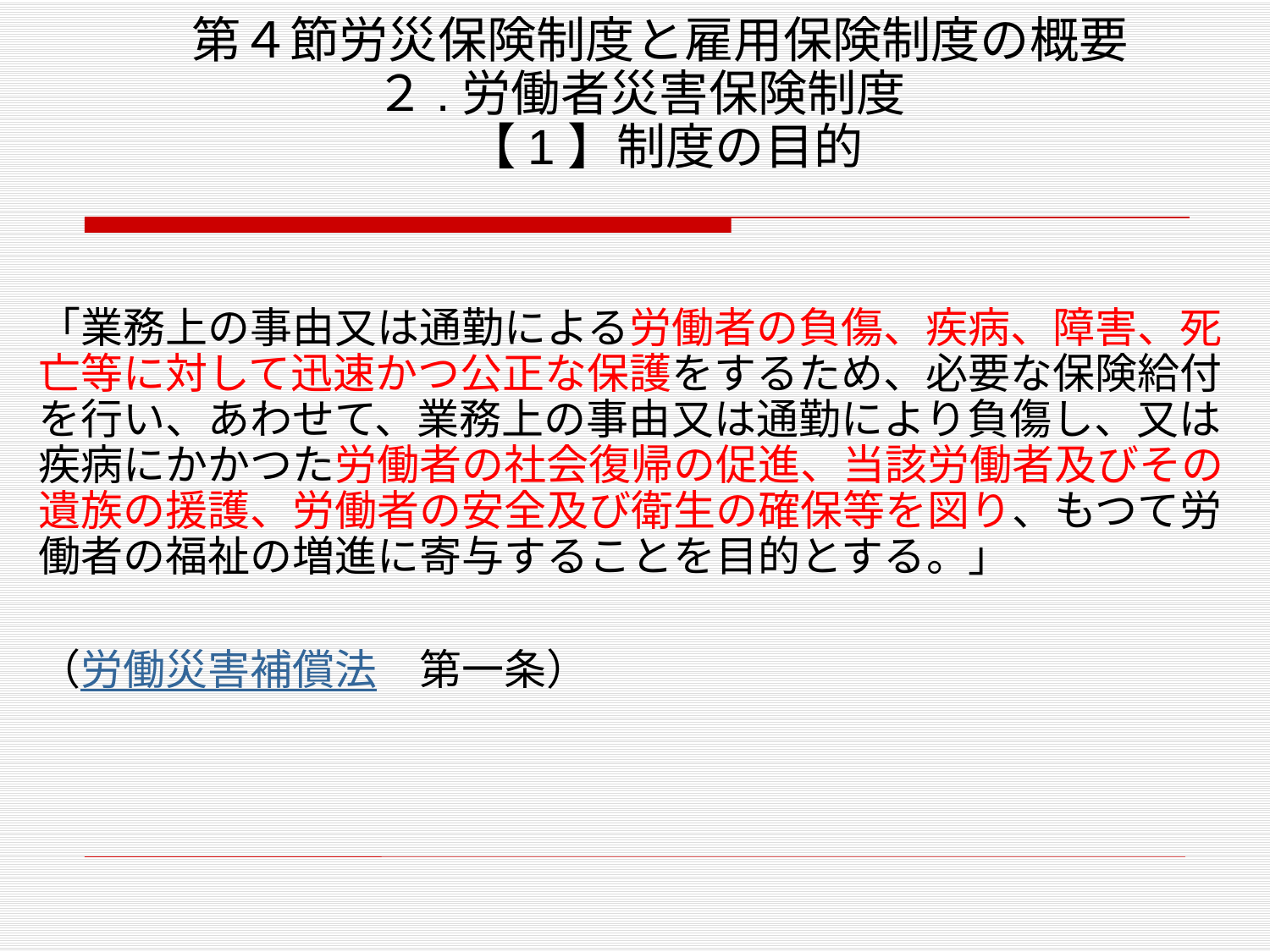

# 第４節労災保険制度と雇用保険制度の概要 ２.労働者災害保険制度　 【1】制度の目的

「業務上の事由又は通勤による労働者の負傷、疾病、障害、死亡等に対して迅速かつ公正な保護をするため、必要な保険給付を行い、あわせて、業務上の事由又は通勤により負傷し、又は疾病にかかつた労働者の社会復帰の促進、当該労働者及びその遺族の援護、労働者の安全及び衛生の確保等を図り、もつて労働者の福祉の増進に寄与することを目的とする。」

（労働災害補償法　第一条）